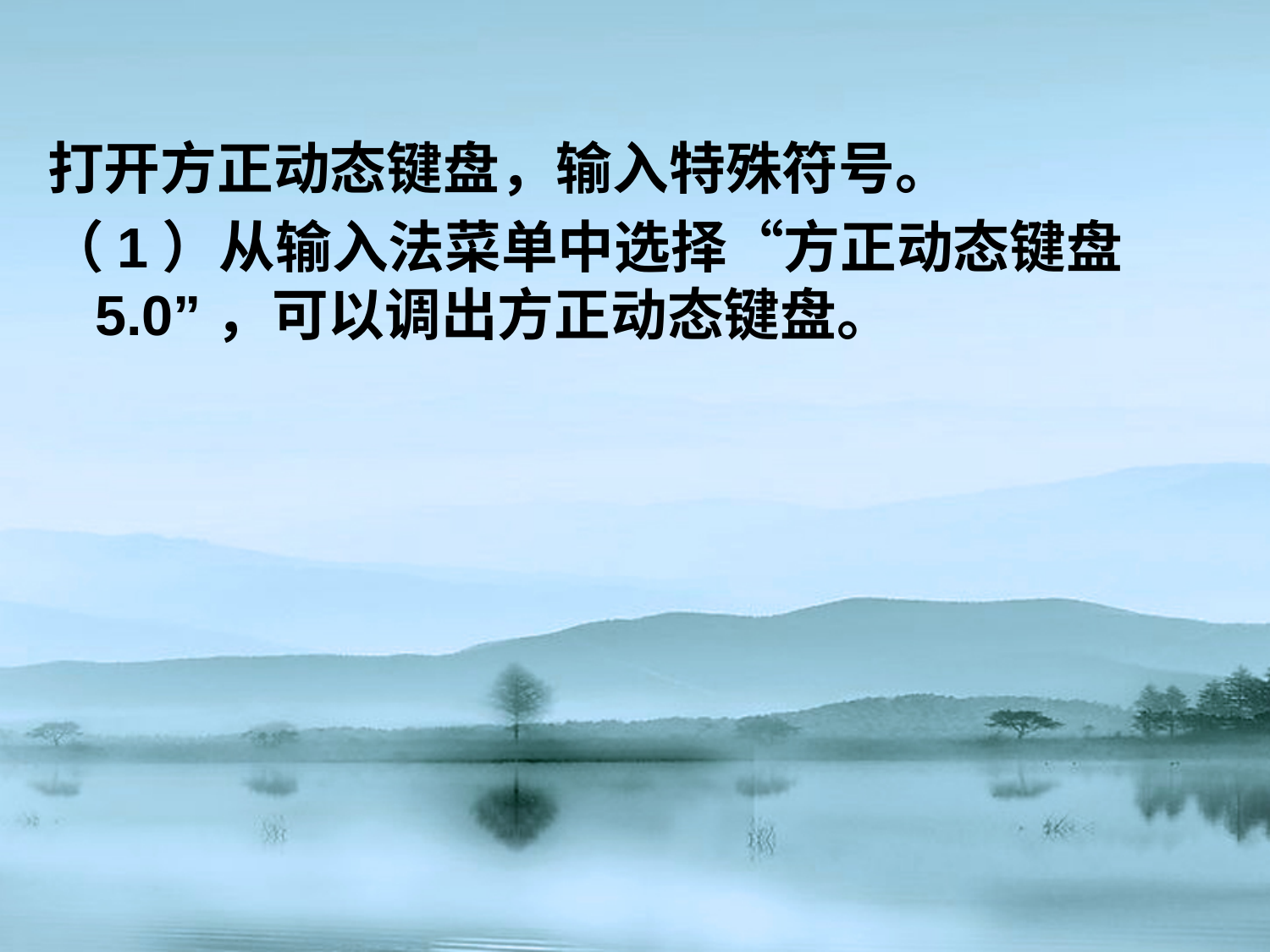

#
打开方正动态键盘，输入特殊符号。
（1）从输入法菜单中选择“方正动态键盘5.0”，可以调出方正动态键盘。